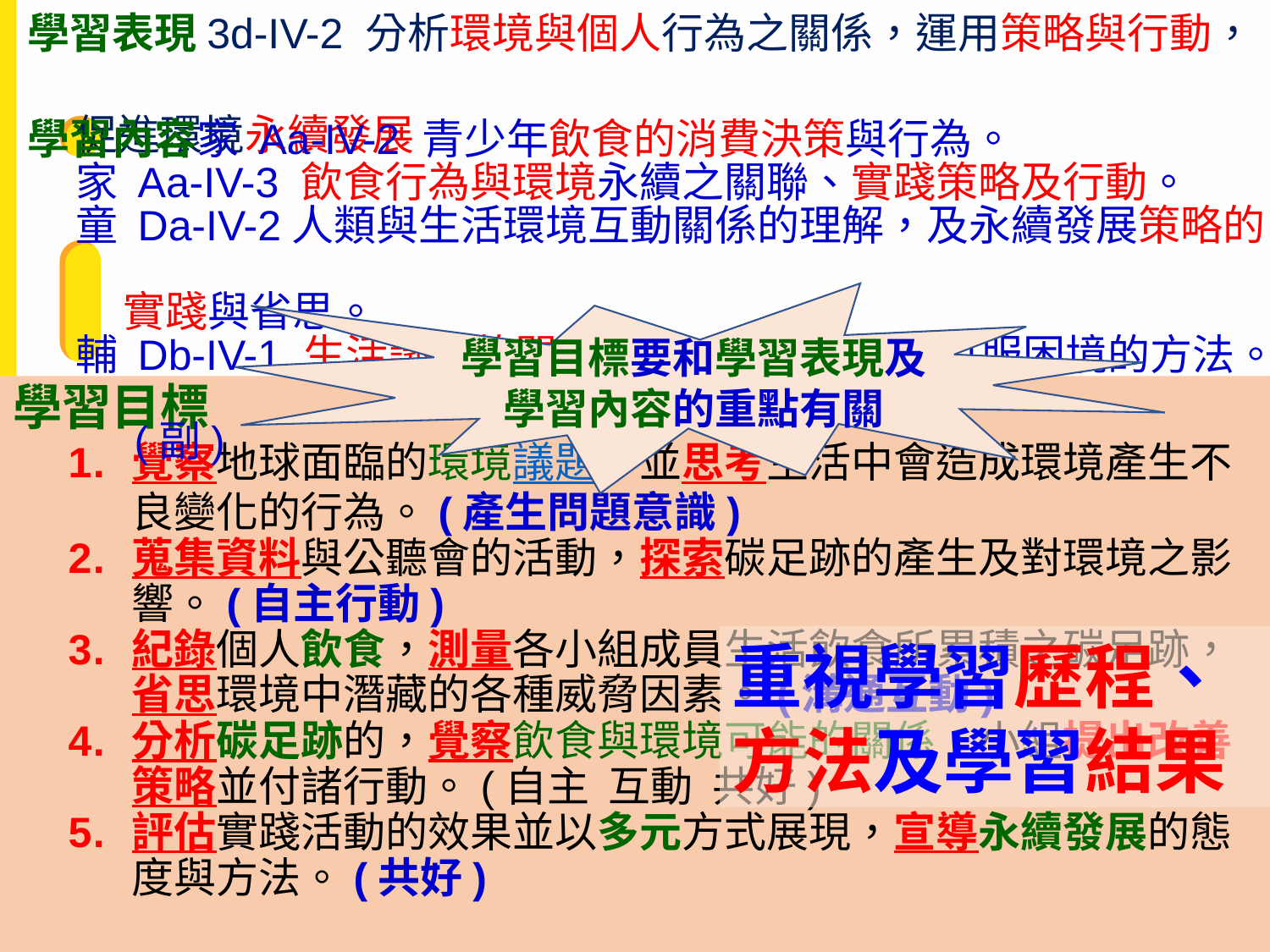

學習表現3d-IV-2 分析環境與個人行為之關係，運用策略與行動，
    促進環境永續發展
學習內容家 Aa-IV-2 青少年飲食的消費決策與行為。
    家 Aa-IV-3 飲食行為與環境永續之關聯、實踐策略及行動。
    童 Da-IV-2人類與生活環境互動關係的理解，及永續發展策略的
         實踐與省思。
    輔 Db-IV-1 生活議題的問題解決、危機因應與克服困境的方法。
         (副)
學習目標要和學習表現及學習內容的重點有關
學習目標
覺察地球面臨的環境議題，並思考生活中會造成環境產生不良變化的行為。(產生問題意識)
蒐集資料與公聽會的活動，探索碳足跡的產生及對環境之影響。(自主行動)
紀錄個人飲食，測量各小組成員生活飲食所累積之碳足跡，省思環境中潛藏的各種威脅因素。(溝通互動)
分析碳足跡的，覺察飲食與環境可能的關係，小組提出改善策略並付諸行動。(自主  互動  共好)
評估實踐活動的效果並以多元方式展現，宣導永續發展的態度與方法。(共好)
重視學習歷程、方法及學習結果